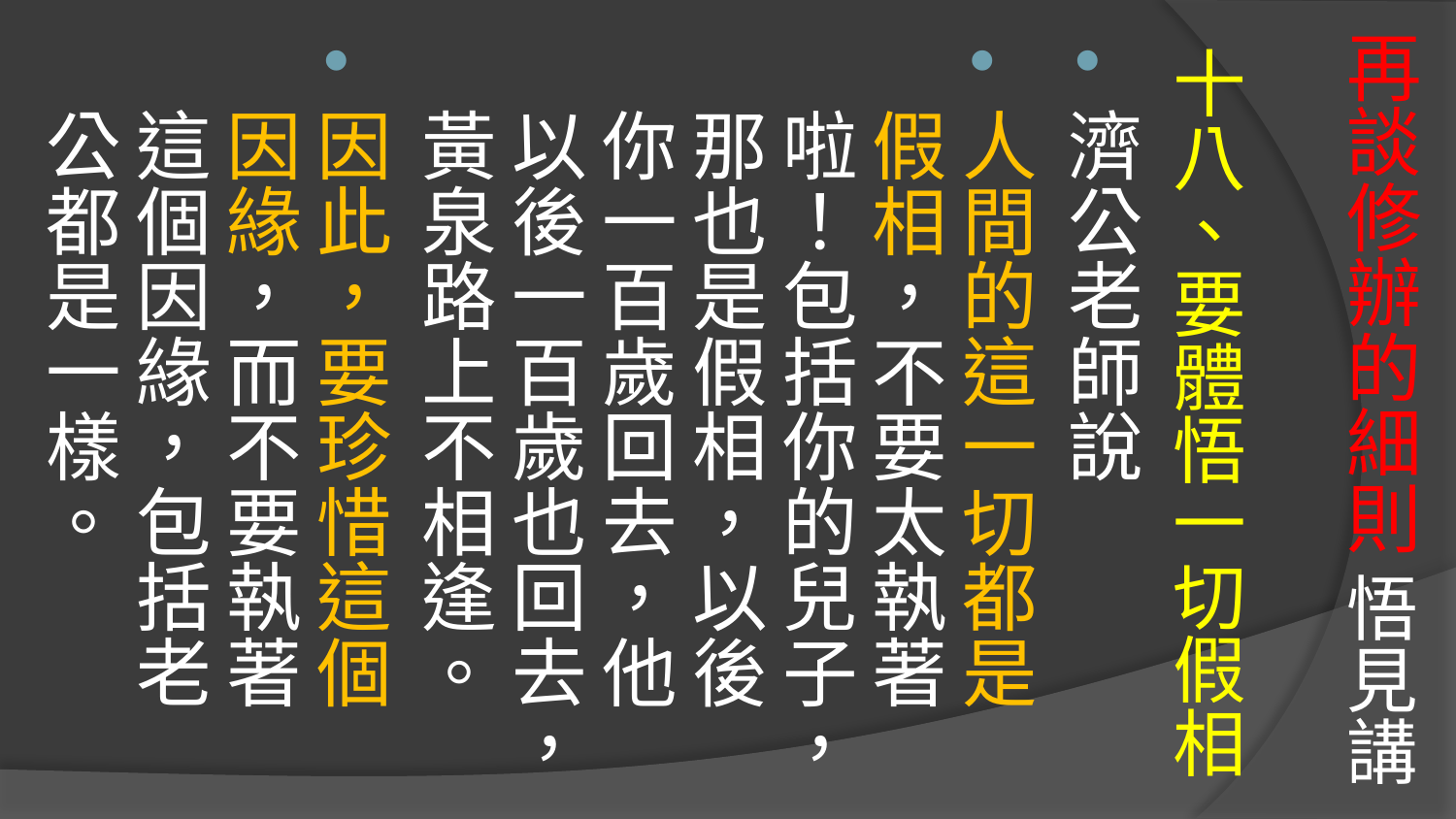

# 再談修辦的細則 悟見講
十八、要體悟一切假相
濟公老師說
人間的這一切都是假相，不要太執著啦！包括你的兒子，那也是假相，以後你一百歲回去，他以後一百歲也回去，黃泉路上不相逢。
因此，要珍惜這個因緣，而不要執著這個因緣，包括老公都是一樣。